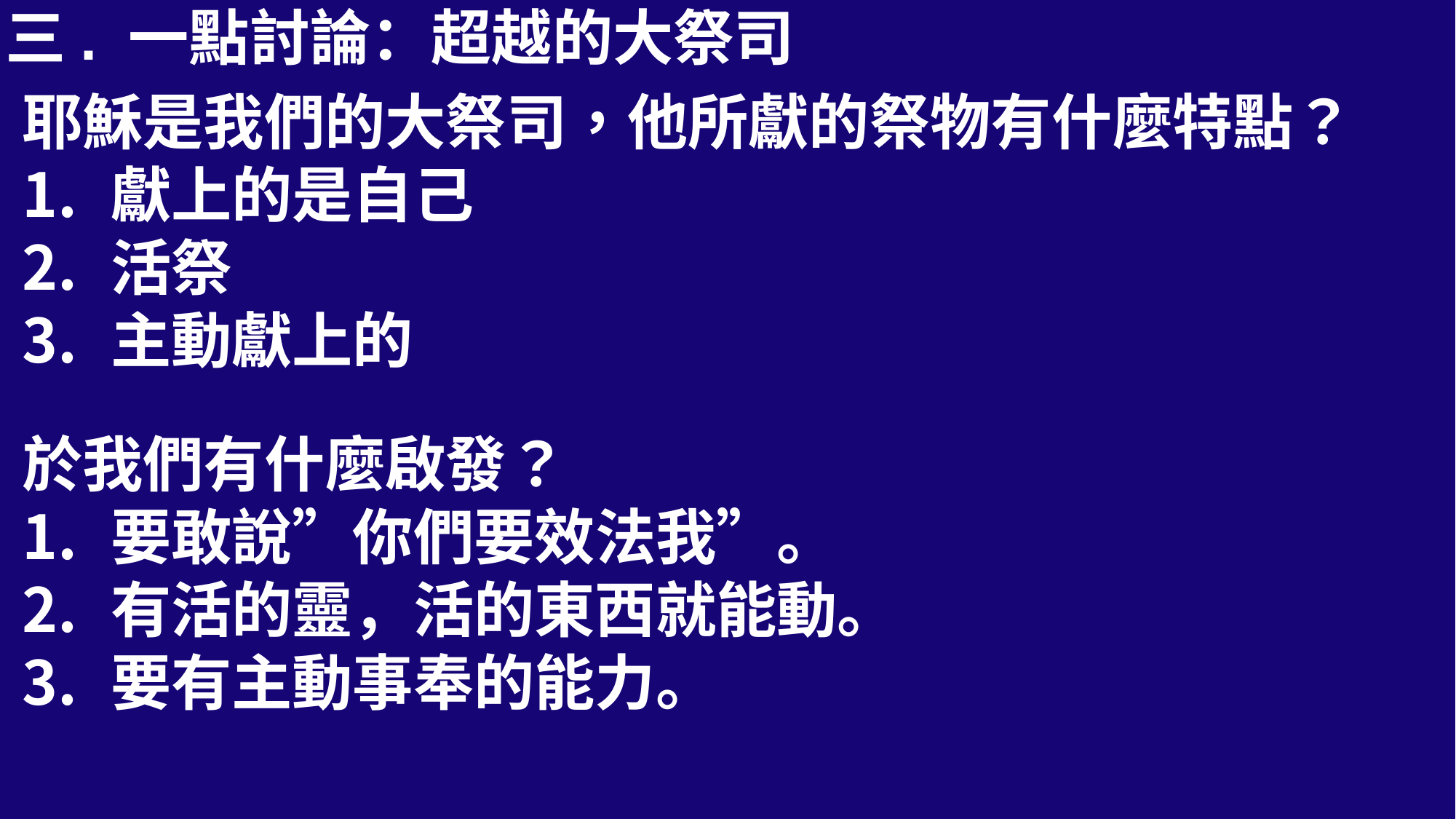

三. 一點討論：超越的大祭司
耶穌是我們的大祭司，他所獻的祭物有什麼特點？
獻上的是自己
活祭
主動獻上的
於我們有什麼啟發？
要敢說”你們要效法我”。
有活的靈，活的東西就能動。
要有主動事奉的能力。